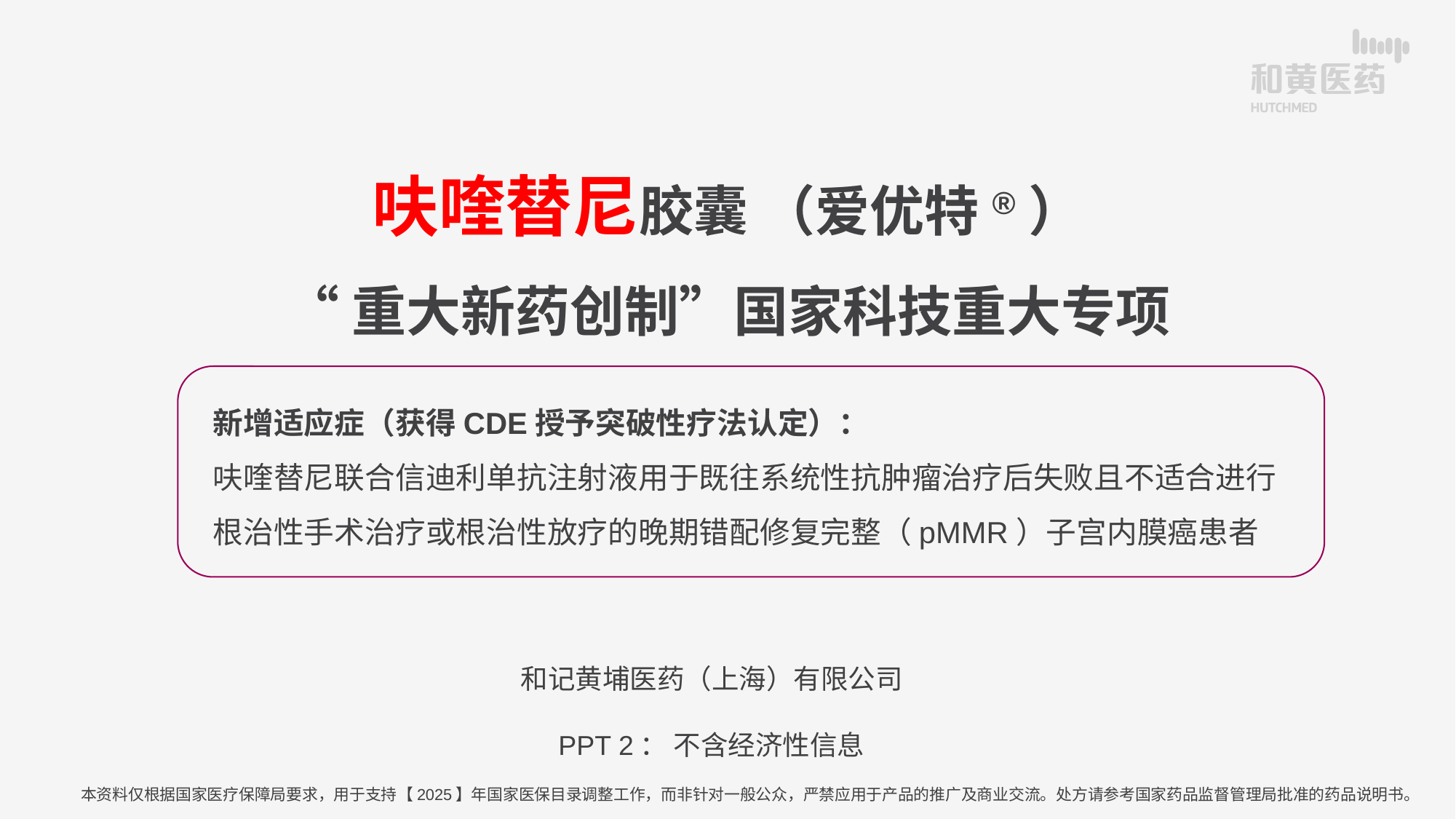

呋喹替尼胶囊 （爱优特®）
“重大新药创制”国家科技重大专项

新增适应症（获得CDE授予突破性疗法认定）：
呋喹替尼联合信迪利单抗注射液用于既往系统性抗肿瘤治疗后失败且不适合进行根治性手术治疗或根治性放疗的晚期错配修复完整（pMMR）子宫内膜癌患者
和记黄埔医药（上海）有限公司
PPT 2： 不含经济性信息
本资料仅根据国家医疗保障局要求，用于支持【2025】年国家医保目录调整工作，而非针对一般公众，严禁应用于产品的推广及商业交流。处方请参考国家药品监督管理局批准的药品说明书。